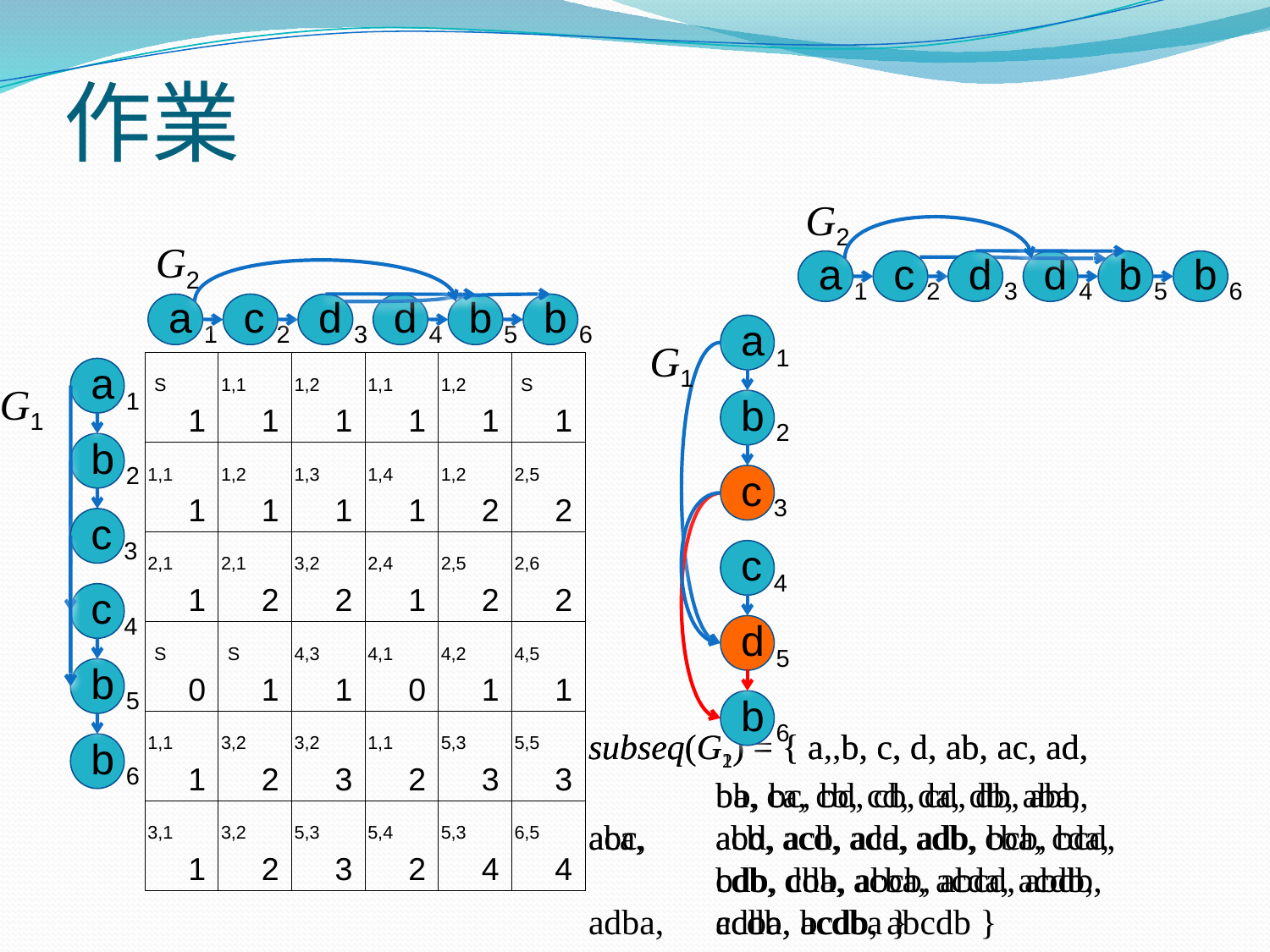

# 作業
G2
b 5
b 6
c 2
d 3
d 4
a 1
G2
b 5
b 6
c 2
d 3
d 4
a 1
a 1
G1
| S |  | 1,1 |  | 1,2 |  | 1,1 |  | 1,2 |  | S |  |
| --- | --- | --- | --- | --- | --- | --- | --- | --- | --- | --- | --- |
|  | 1 |  | 1 |  | 1 |  | 1 |  | 1 |  | 1 |
| 1,1 |  | 1,2 |  | 1,3 |  | 1,4 |  | 1,2 |  | 2,5 |  |
|  | 1 |  | 1 |  | 1 |  | 1 |  | 2 |  | 2 |
| 2,1 |  | 2,1 |  | 3,2 |  | 2,4 |  | 2,5 |  | 2,6 |  |
|  | 1 |  | 2 |  | 2 |  | 1 |  | 2 |  | 2 |
| S |  | S |  | 4,3 |  | 4,1 |  | 4,2 |  | 4,5 |  |
|  | 0 |  | 1 |  | 1 |  | 0 |  | 1 |  | 1 |
| 1,1 |  | 3,2 |  | 3,2 |  | 1,1 |  | 5,3 |  | 5,5 |  |
|  | 1 |  | 2 |  | 3 |  | 2 |  | 3 |  | 3 |
| 3,1 |  | 3,2 |  | 5,3 |  | 5,4 |  | 5,3 |  | 6,5 |  |
|  | 1 |  | 2 |  | 3 |  | 2 |  | 4 |  | 4 |
a 1
b 2
c 3
c 4
b 5
b 6
G1
b 2
c 3
d 5
c 4
b 6
subseq(G1) = { a ,b, c, d, ab, ac, ad, 	bb, bc, bd, cb, cd, db, abb, abc, 	abd, acb, acd, adb, bcb, bcd, 	bdb, cdb, abcb, abcd, abdb, 	acdb, bcdb, abcdb }
subseq(G2) = { a, b, c, d, ab, ac, ad, 	ba, ca, cb, cd, da, db, aba, aca, 	acb, acd, ada, adb, cba, cda, 	cdb, dba, acba, acda, acdb, adba, 	cdba, acdba }